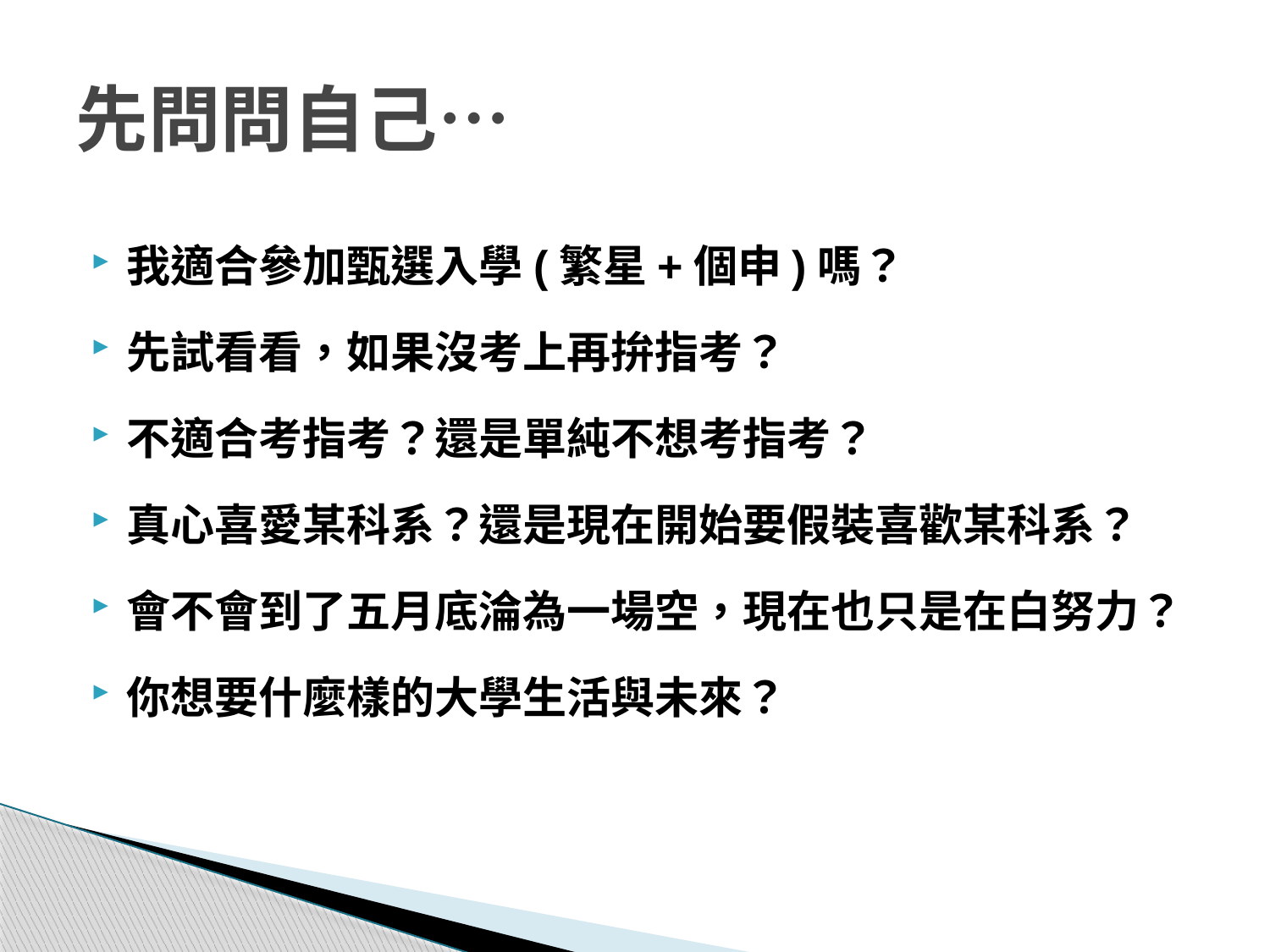

# 先問問自己…
我適合參加甄選入學(繁星+個申)嗎？
先試看看，如果沒考上再拚指考？
不適合考指考？還是單純不想考指考？
真心喜愛某科系？還是現在開始要假裝喜歡某科系？
會不會到了五月底淪為一場空，現在也只是在白努力？
你想要什麼樣的大學生活與未來？